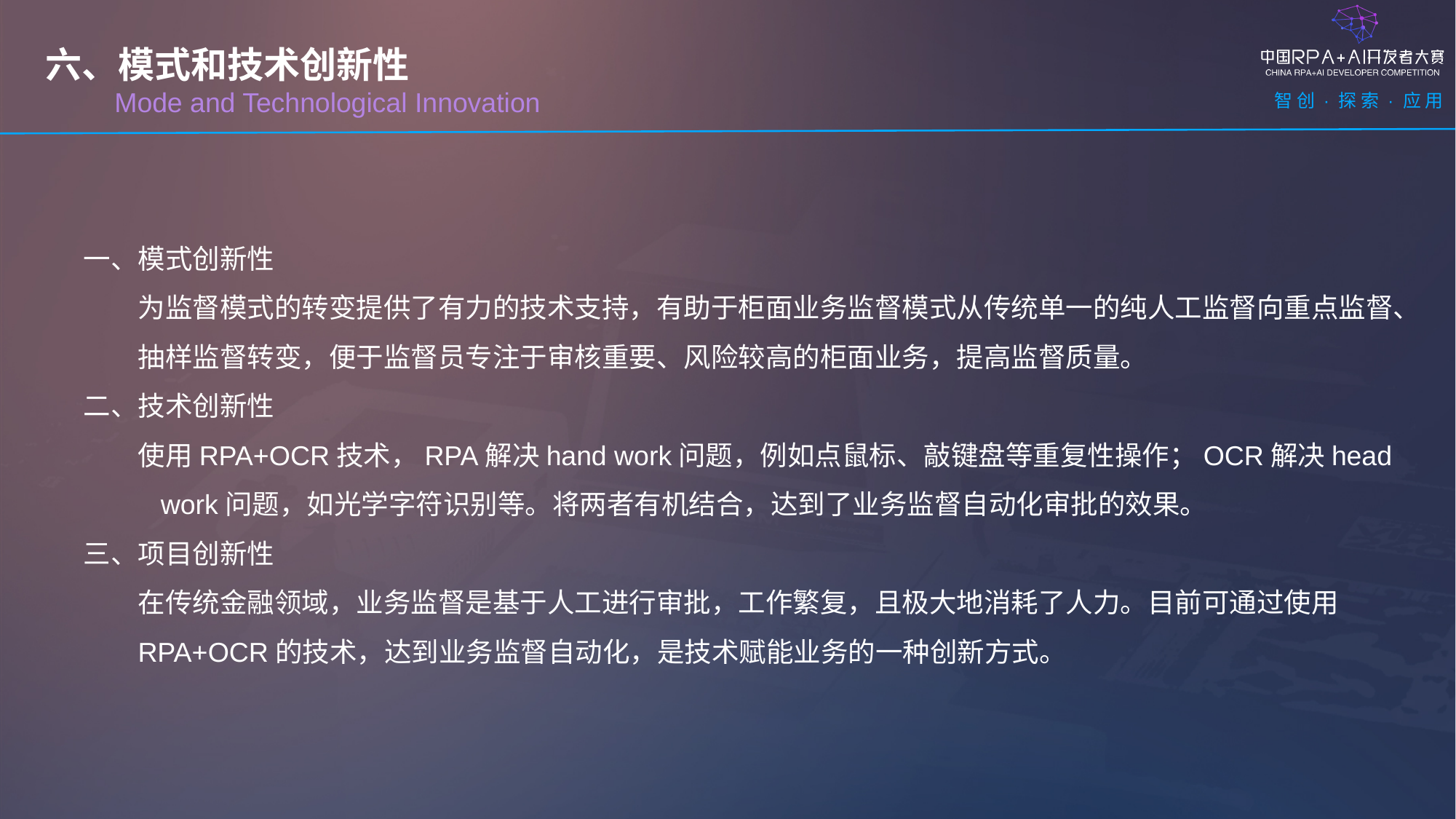

六、模式和技术创新性
         Mode and Technological Innovation
一、模式创新性
为监督模式的转变提供了有力的技术支持，有助于柜面业务监督模式从传统单一的纯人工监督向重点监督、抽样监督转变，便于监督员专注于审核重要、风险较高的柜面业务，提高监督质量。
二、技术创新性
使用RPA+OCR技术，RPA解决hand work问题，例如点鼠标、敲键盘等重复性操作；OCR解决head     work问题，如光学字符识别等。将两者有机结合，达到了业务监督自动化审批的效果。
三、项目创新性
在传统金融领域，业务监督是基于人工进行审批，工作繁复，且极大地消耗了人力。目前可通过使用RPA+OCR的技术，达到业务监督自动化，是技术赋能业务的一种创新方式。